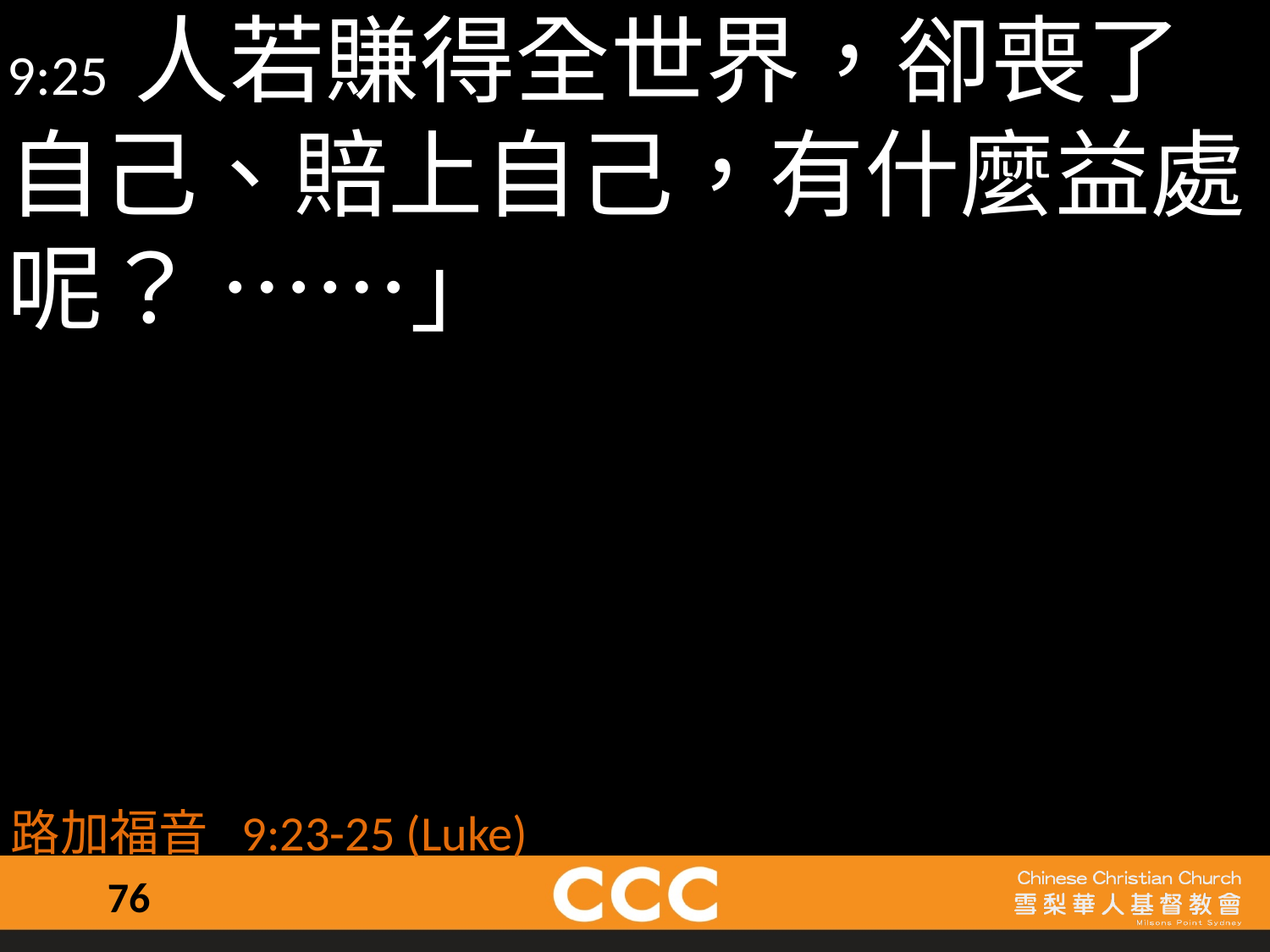

9:25 人若賺得全世界，卻喪了自己、賠上自己，有什麼益處呢？ ……」
路加福音  9:23-25 (Luke)
76